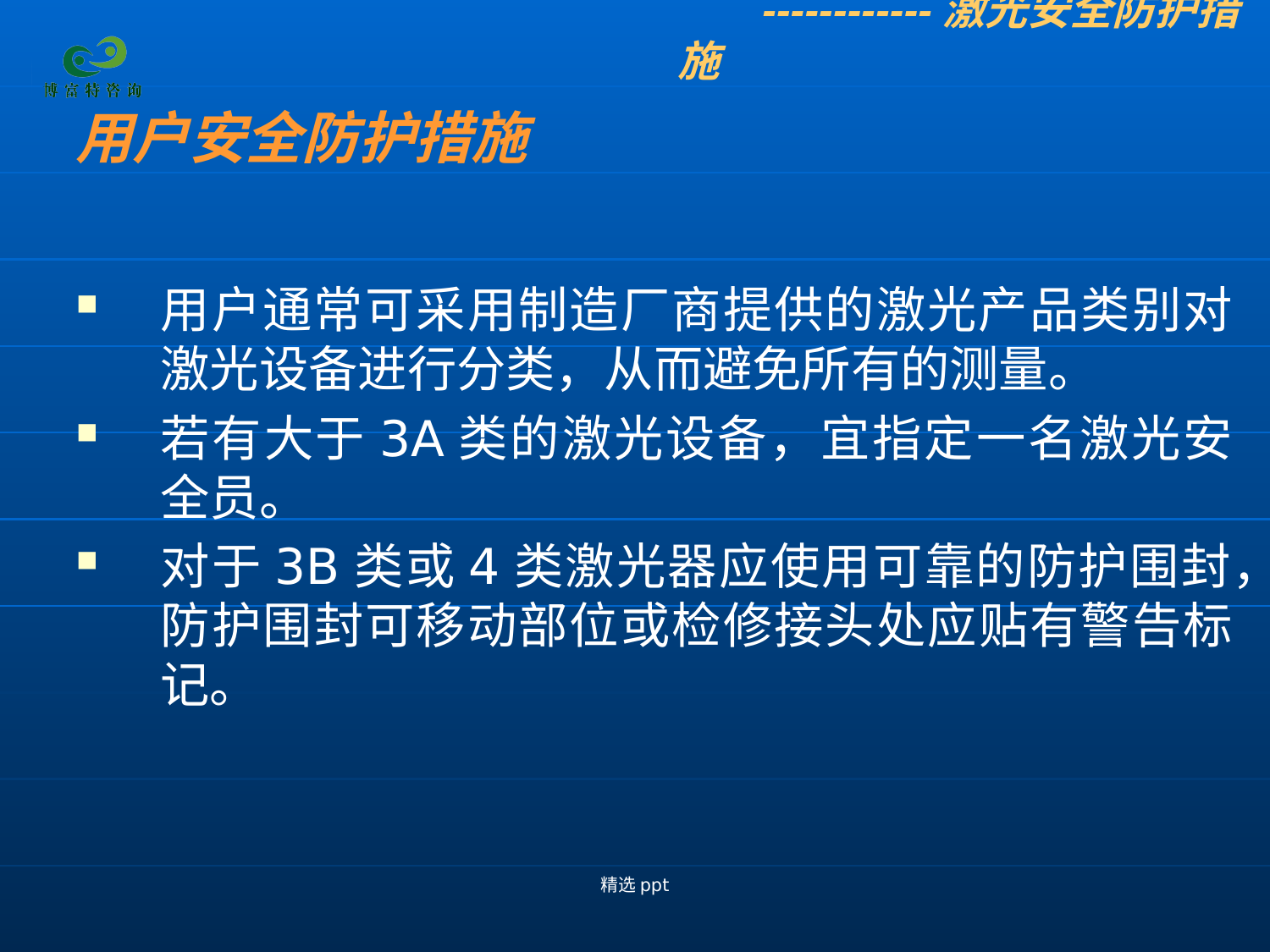

------------激光安全防护措施
用户安全防护措施

用户通常可采用制造厂商提供的激光产品类别对激光设备进行分类，从而避免所有的测量。
若有大于3A类的激光设备，宜指定一名激光安全员。
对于3B类或4类激光器应使用可靠的防护围封，防护围封可移动部位或检修接头处应贴有警告标记。
27
精选ppt